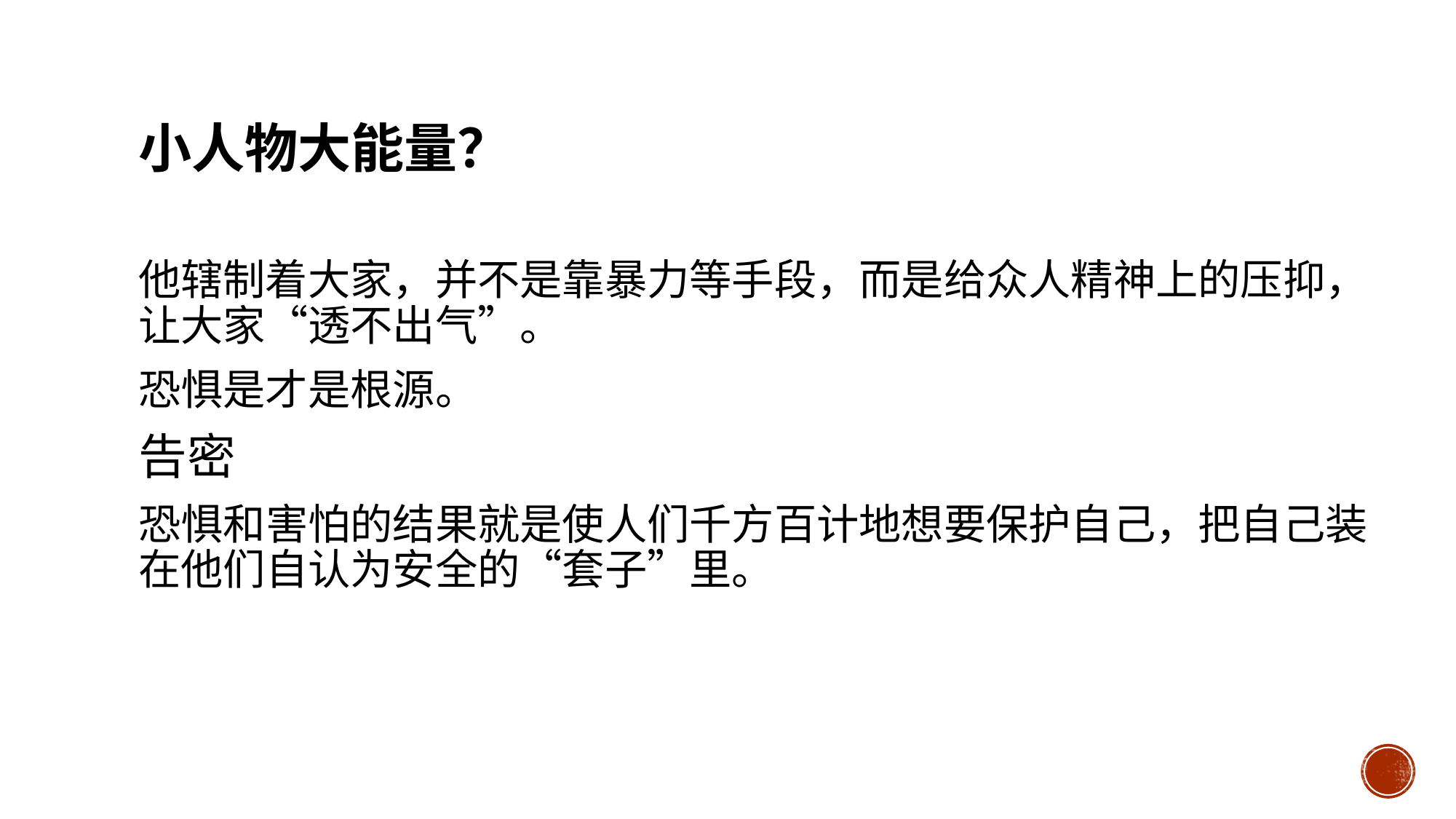

# 小人物大能量？
他辖制着大家，并不是靠暴力等手段，而是给众人精神上的压抑，让大家“透不出气”。
恐惧是才是根源。
告密
恐惧和害怕的结果就是使人们千方百计地想要保护自己，把自己装在他们自认为安全的“套子”里。